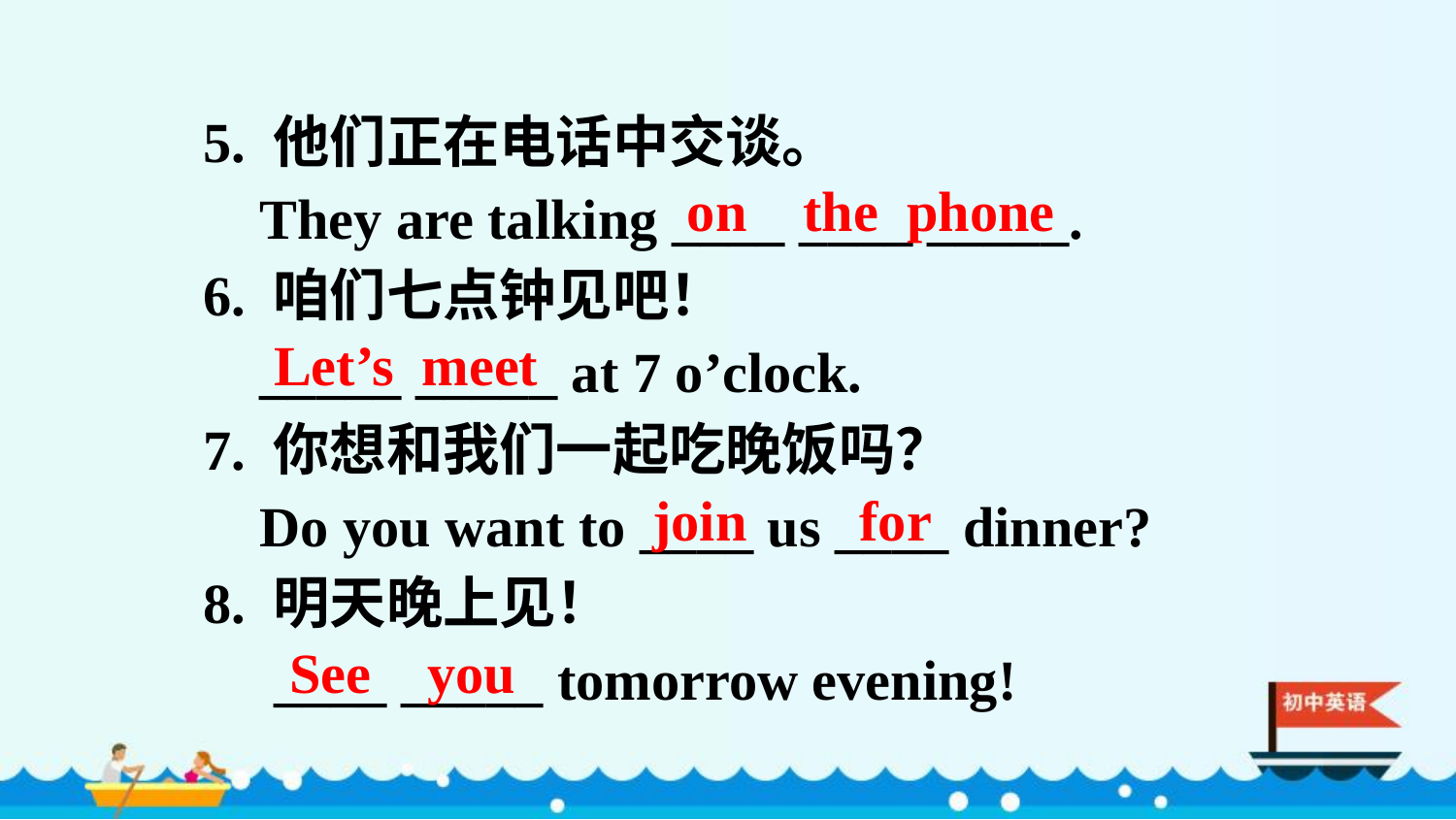

5. 他们正在电话中交谈。
    They are talking ____ ____ _____.
6. 咱们七点钟见吧！
    _____ _____ at 7 o’clock.
7. 你想和我们一起吃晚饭吗？
    Do you want to ____ us ____ dinner?
8. 明天晚上见！
     ____ _____ tomorrow evening!
on    the  phone
Let’s  meet
join        for
See    you